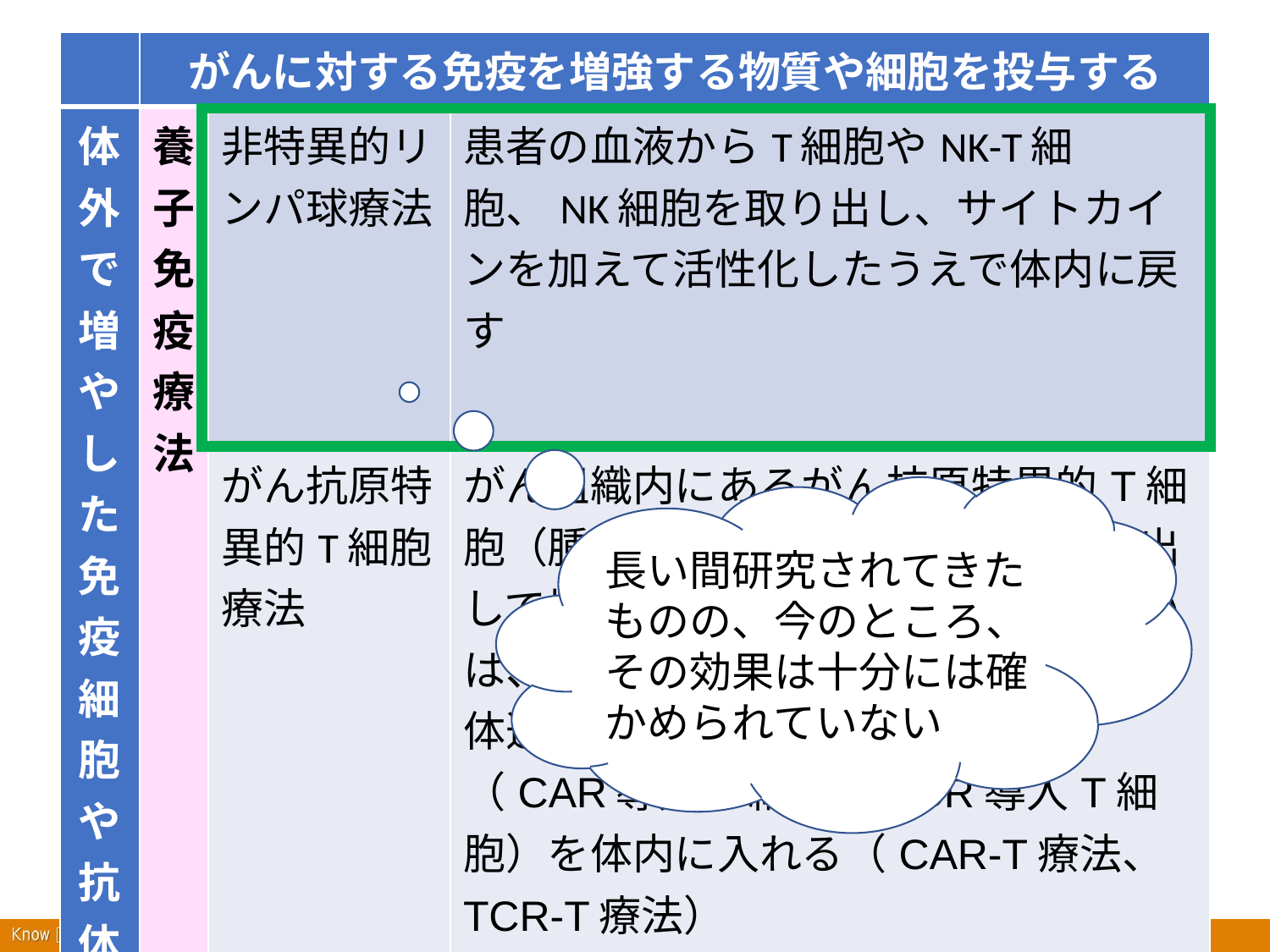

|  | がんに対する免疫を増強する物質や細胞を投与する |  |  |
| --- | --- | --- | --- |
| 体外で増やした免疫細胞や抗体を入れる | 養子免疫療法 | 非特異的リンパ球療法 | 患者の血液からT細胞やNK-T細胞、NK細胞を取り出し、サイトカインを加えて活性化したうえで体内に戻す |
|  |  | がん抗原特異的T細胞療法 | がん組織内にあるがん抗原特異的T細胞（腫瘍浸潤リンパ球：TIL）を抽出して増殖させ、体内に入れる。あるいは、がん抗原を特異的に認識する受容体遺伝子を入れて作ったT細胞（CAR導入T細胞、TCR導入T細胞）を体内に入れる（CAR-T療法、TCR-T療法） |

長い間研究されてきたものの、今のところ、その効果は十分には確かめられていない